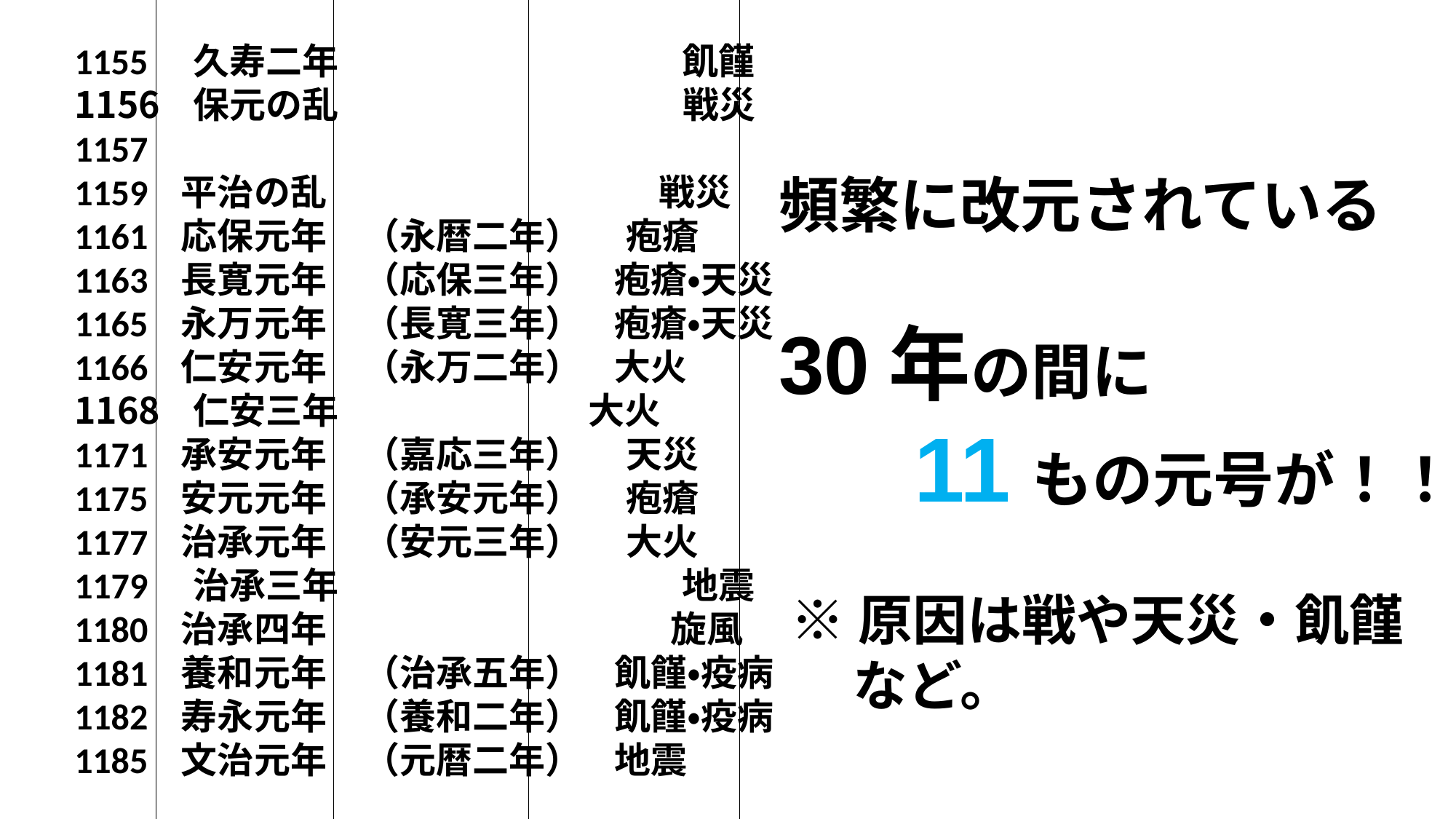

1155　久寿二年　 　　　　　　 　　飢饉
   保元の乱　  　　　　　　　　戦災

1159   平治の乱　 　　　　　　 　   戦災
1161   応保元年　（永暦二年） 　疱瘡
1163   長寛元年　（応保三年）    疱瘡・天災
1165   永万元年　（長寛三年）    疱瘡・天災
1166   仁安元年　（永万二年）    大火
   仁安三年　                          大火
1171   承安元年　（嘉応三年）　 天災
1175   安元元年　（承安元年）　 疱瘡
1177   治承元年　（安元三年） 　大火
1179　治承三年　  　　　　　　　　地震
1180   治承四年　  　　　　　　　　旋風
1181   養和元年　（治承五年）    飢饉・疫病
1182   寿永元年　（養和二年）    飢饉・疫病
1185   文治元年　（元暦二年）    地震

頻繁に改元されている

30年の間に
　　11もの元号が！！

 ※原因は戦や天災・飢饉
     など。